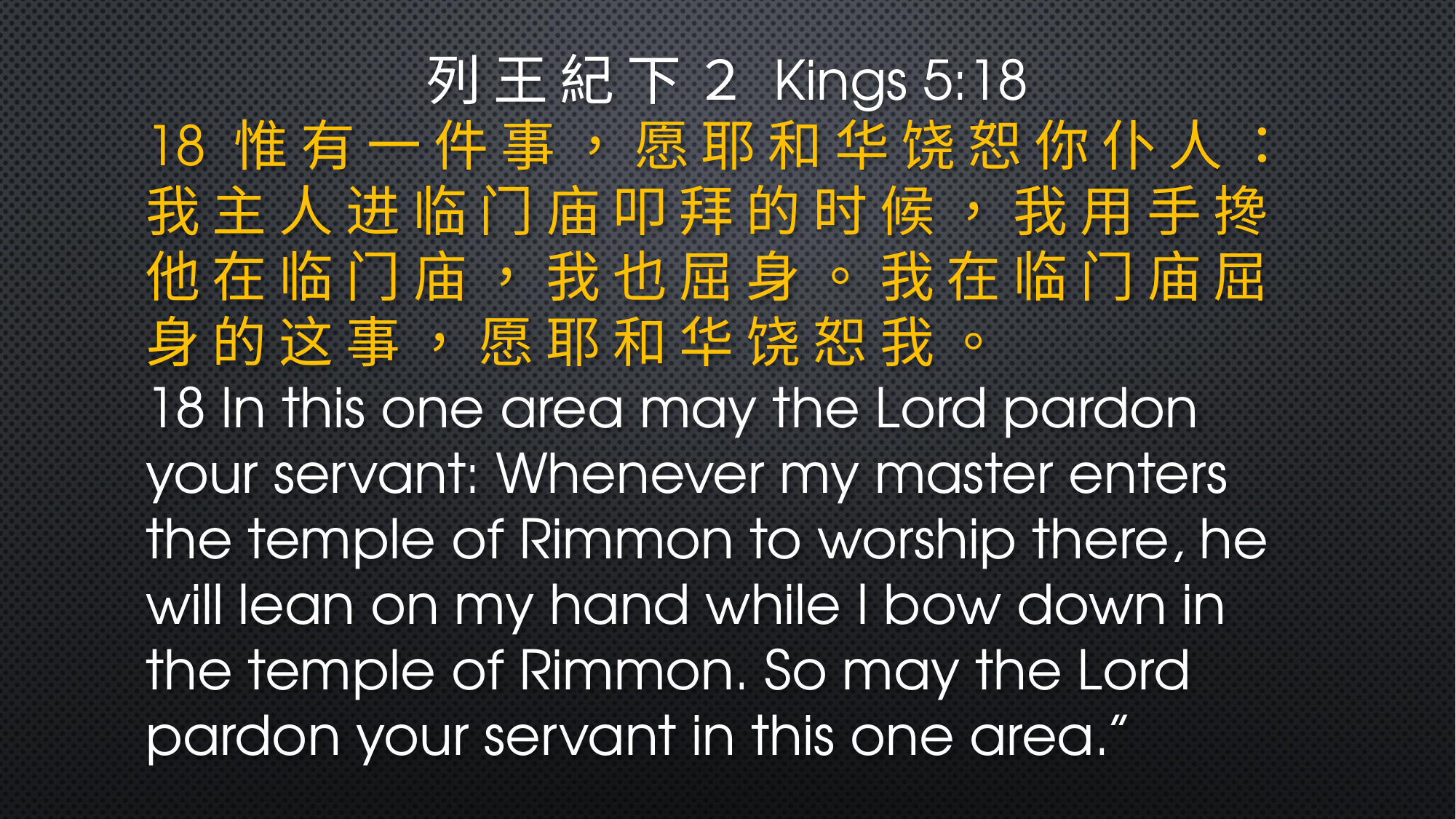

列 王 紀 下 ２ Kings 5:18
18 惟 有 一 件 事 ， 愿 耶 和 华 饶 恕 你 仆 人 ： 我 主 人 进 临 门 庙 叩 拜 的 时 候 ， 我 用 手 搀 他 在 临 门 庙 ， 我 也 屈 身 。 我 在 临 门 庙 屈 身 的 这 事 ， 愿 耶 和 华 饶 恕 我 。
18 In this one area may the Lord pardon your servant: Whenever my master enters the temple of Rimmon to worship there, he will lean on my hand while I bow down in the temple of Rimmon. So may the Lord pardon your servant in this one area.”